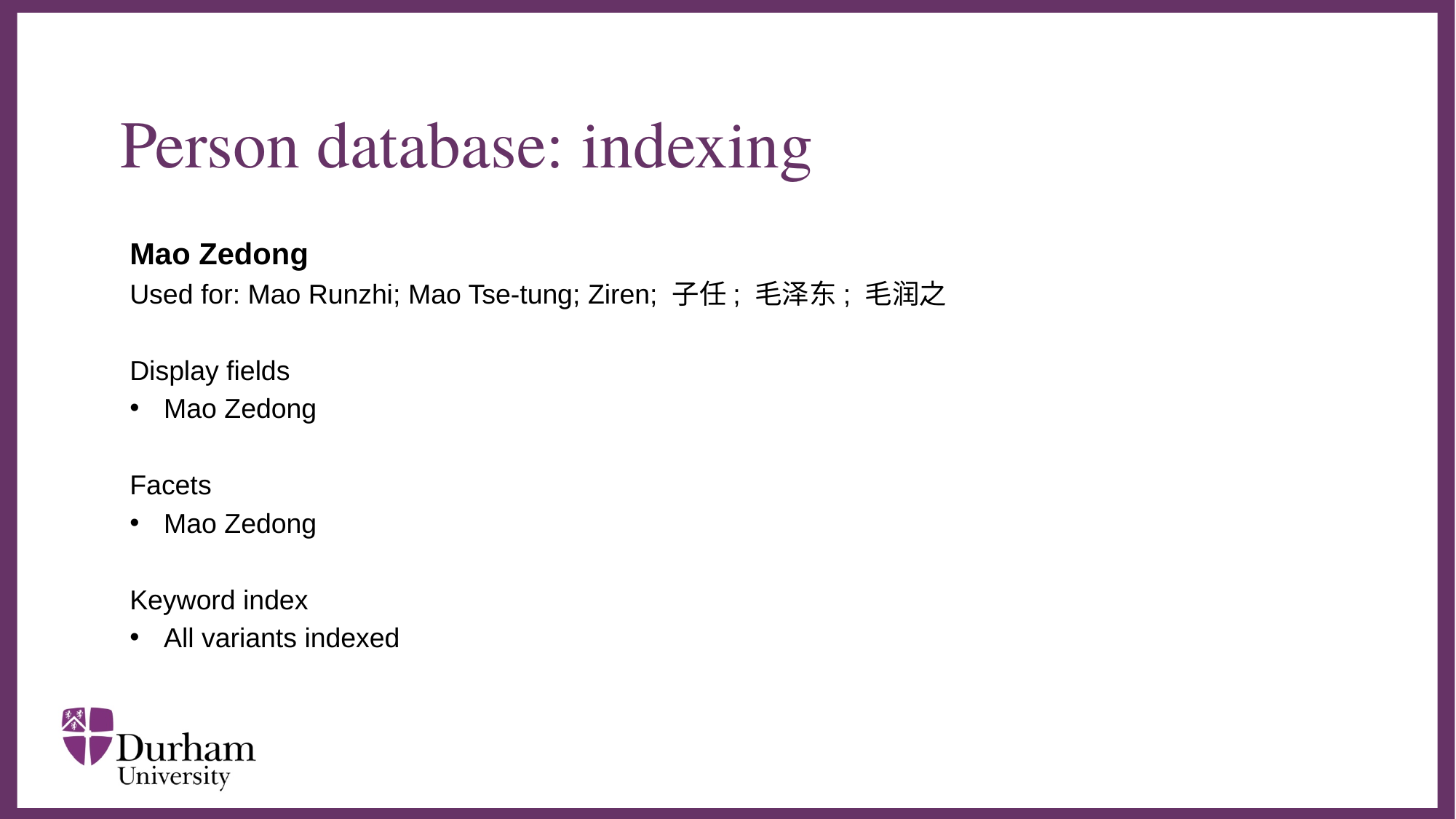

# Person database: indexing
Mao Zedong
Used for: Mao Runzhi; Mao Tse-tung; Ziren; 子任; 毛泽东; 毛润之

Display fields
Mao Zedong

Facets
Mao Zedong

Keyword index
All variants indexed